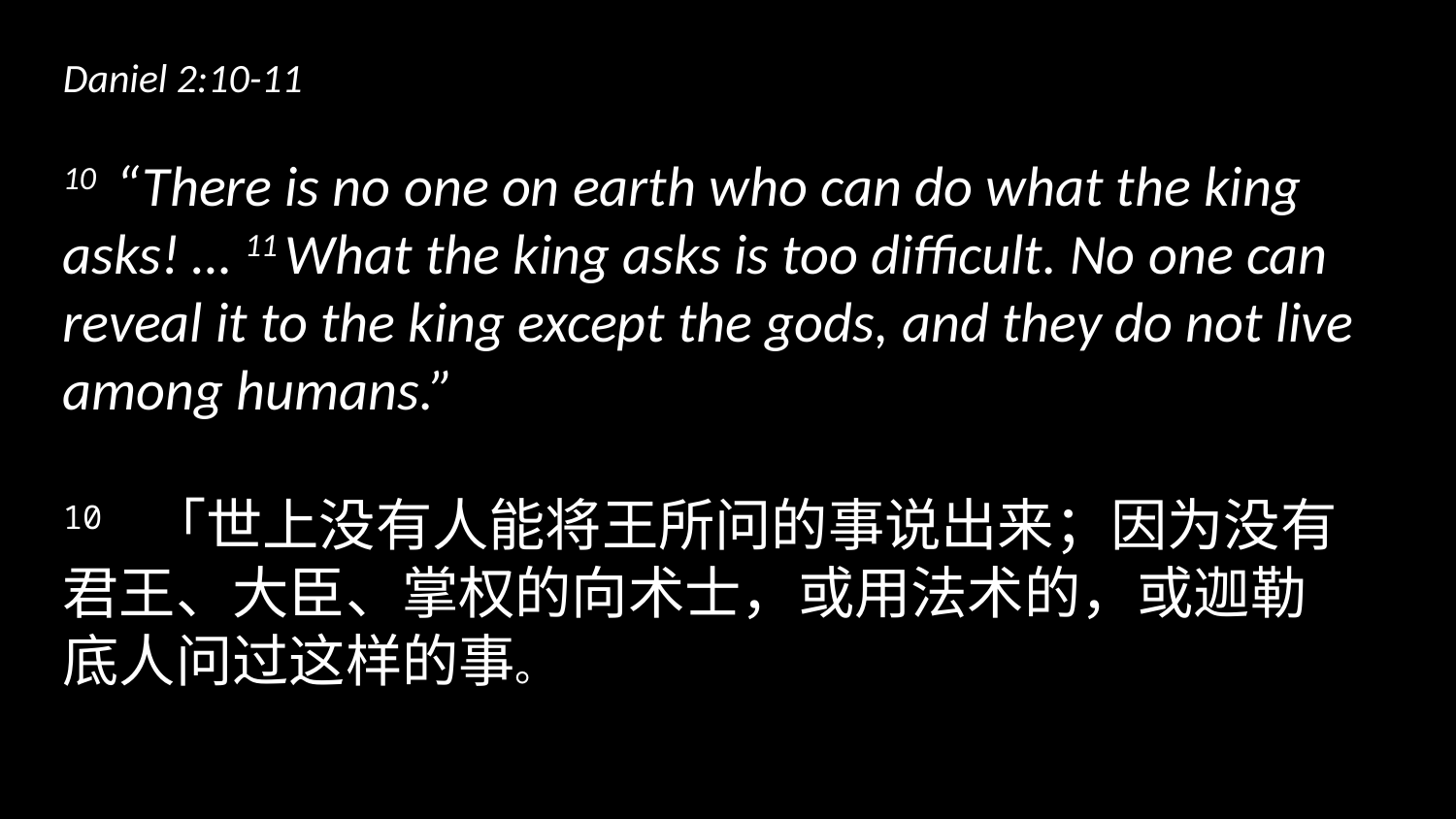

Daniel 2:10-11

10  “There is no one on earth who can do what the king asks! … 11 What the king asks is too difficult. No one can reveal it to the king except the gods, and they do not live among humans.”

10 「世上没有人能将王所问的事说出来；因为没有君王、大臣、掌权的向术士，或用法术的，或迦勒底人问过这样的事。